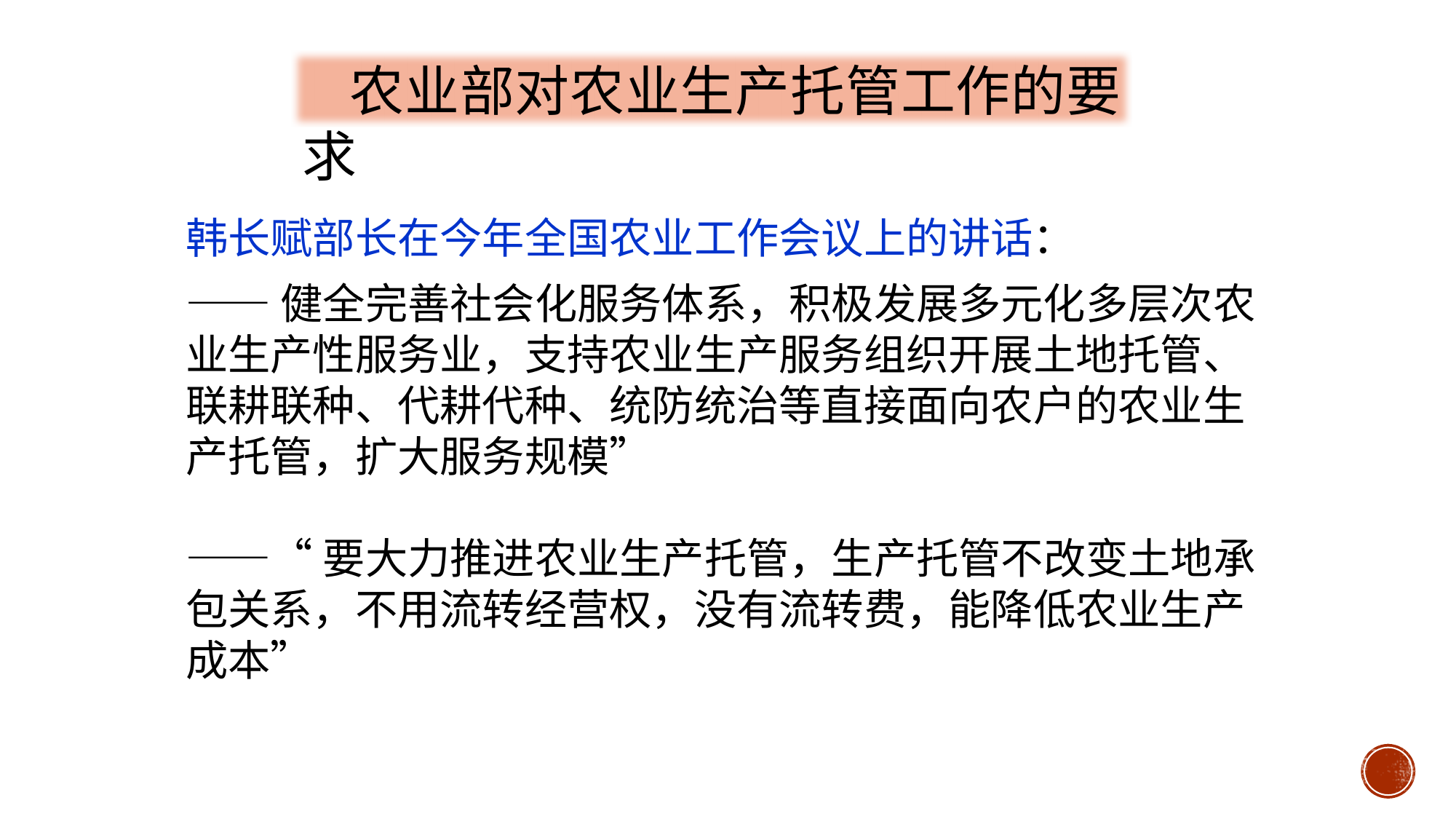

农业部对农业生产托管工作的要求
韩长赋部长在今年全国农业工作会议上的讲话：
——健全完善社会化服务体系，积极发展多元化多层次农业生产性服务业，支持农业生产服务组织开展土地托管、联耕联种、代耕代种、统防统治等直接面向农户的农业生产托管，扩大服务规模”

——“要大力推进农业生产托管，生产托管不改变土地承包关系，不用流转经营权，没有流转费，能降低农业生产成本”